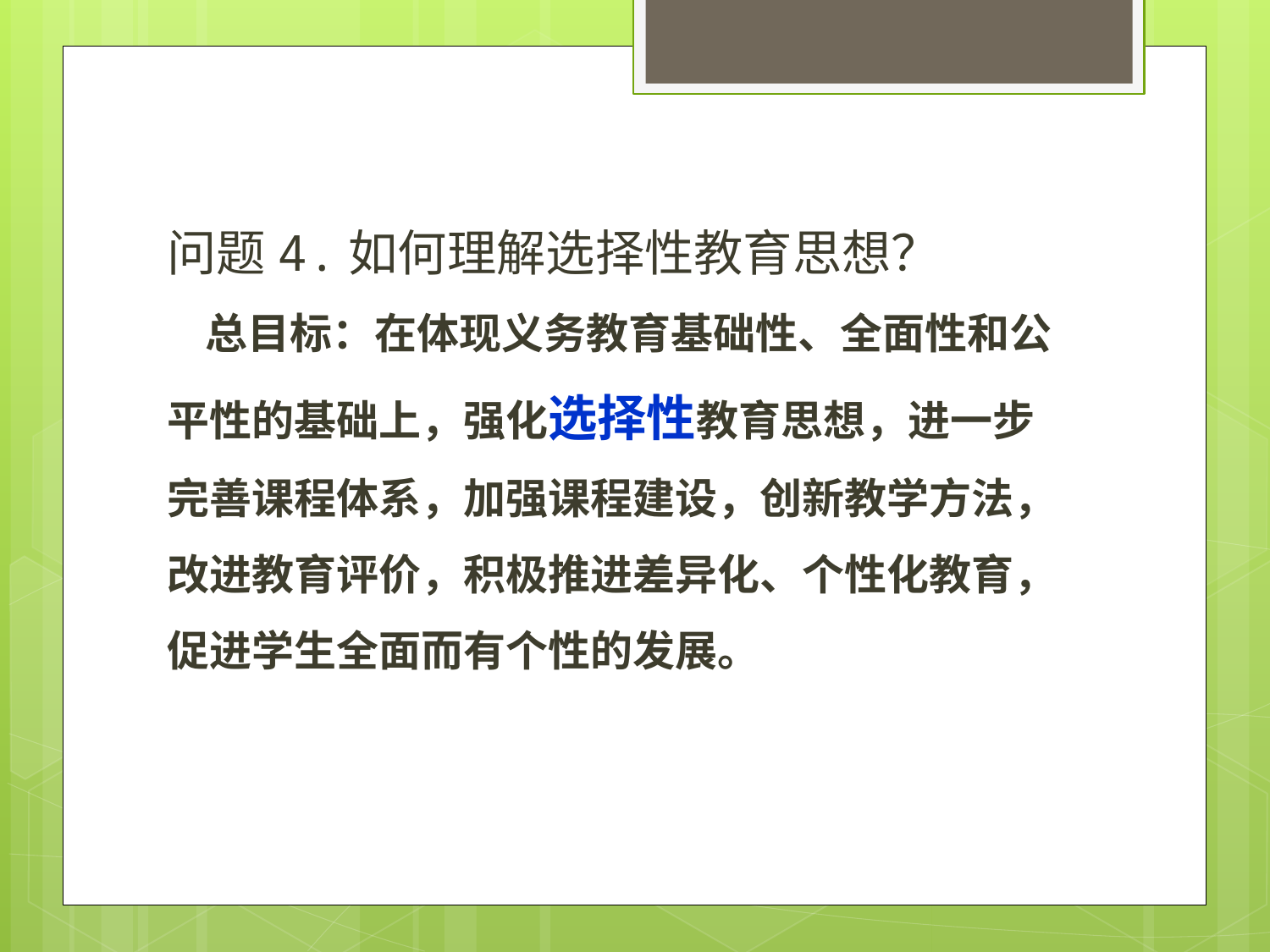

问题4.如何理解选择性教育思想？
    总目标：在体现义务教育基础性、全面性和公平性的基础上，强化选择性教育思想，进一步完善课程体系，加强课程建设，创新教学方法，改进教育评价，积极推进差异化、个性化教育，促进学生全面而有个性的发展。